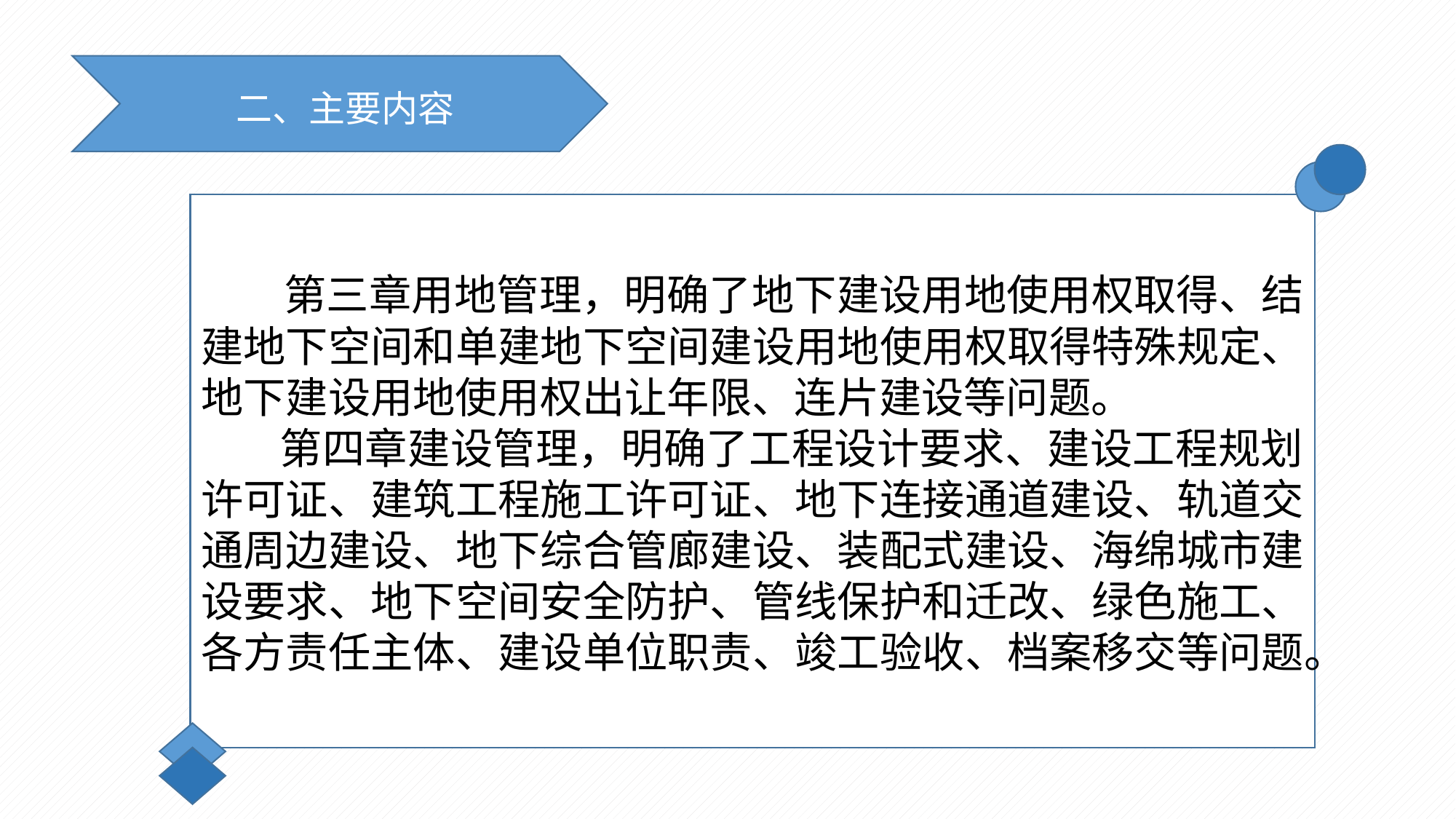

二、主要内容

       第三章用地管理，明确了地下建设用地使用权取得、结建地下空间和单建地下空间建设用地使用权取得特殊规定、地下建设用地使用权出让年限、连片建设等问题。
       第四章建设管理，明确了工程设计要求、建设工程规划许可证、建筑工程施工许可证、地下连接通道建设、轨道交通周边建设、地下综合管廊建设、装配式建设、海绵城市建设要求、地下空间安全防护、管线保护和迁改、绿色施工、各方责任主体、建设单位职责、竣工验收、档案移交等问题。